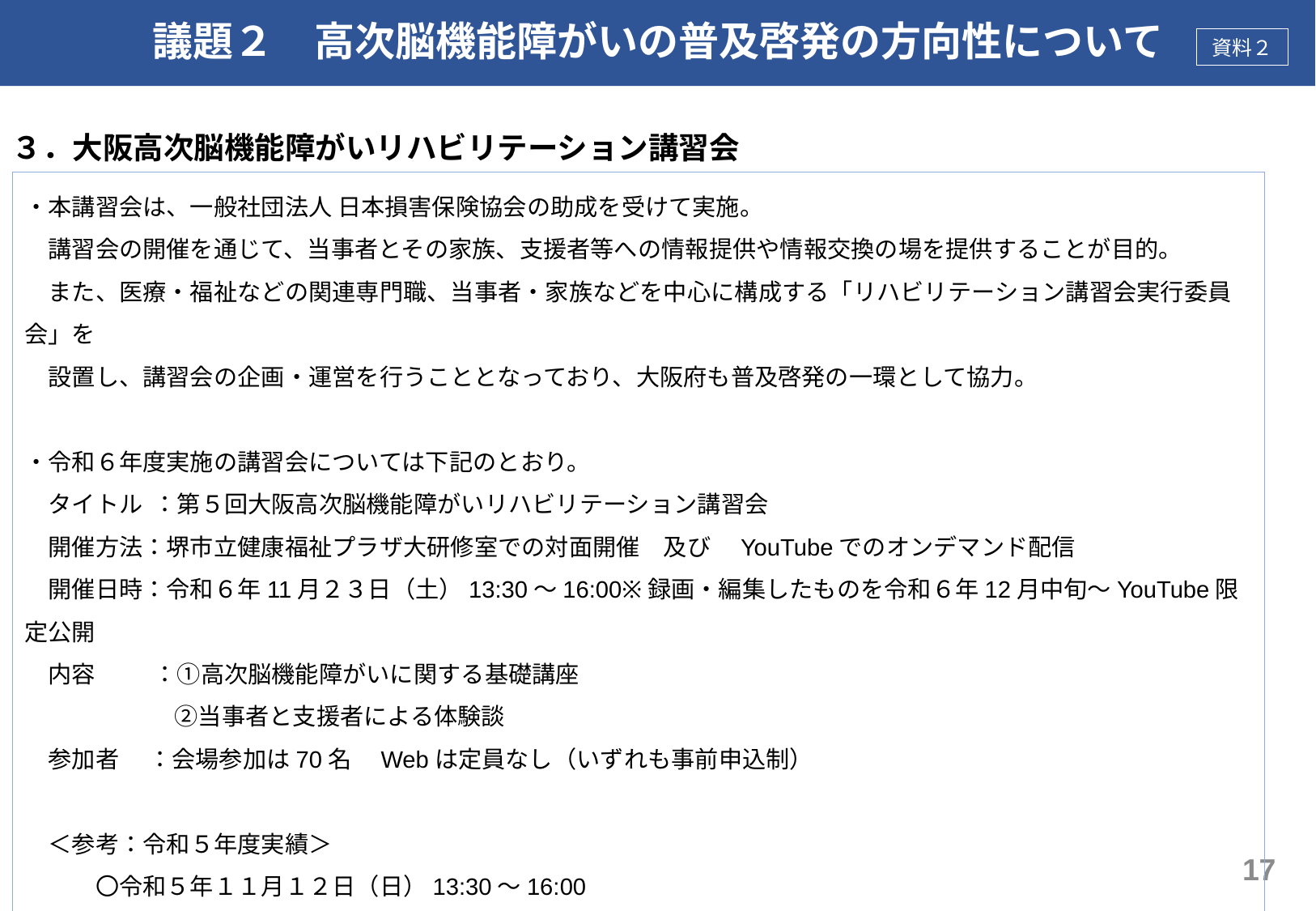

# 議題２　高次脳機能障がいの普及啓発の方向性について
資料２

３．大阪高次脳機能障がいリハビリテーション講習会

・本講習会は、一般社団法人 日本損害保険協会の助成を受けて実施。
　講習会の開催を通じて、当事者とその家族、支援者等への情報提供や情報交換の場を提供することが目的。
　また、医療・福祉などの関連専門職、当事者・家族などを中心に構成する「リハビリテーション講習会実行委員会」を
　設置し、講習会の企画・運営を行うこととなっており、大阪府も普及啓発の一環として協力。

・令和６年度実施の講習会については下記のとおり。
　タイトル  ：第５回大阪高次脳機能障がいリハビリテーション講習会
　開催方法：堺市立健康福祉プラザ大研修室での対面開催　及び　YouTubeでのオンデマンド配信
　開催日時：令和６年11月２３日（土）13:30～16:00※録画・編集したものを令和６年12月中旬～YouTube限定公開
　内容　　  ：①高次脳機能障がいに関する基礎講座
　　　　　      ②当事者と支援者による体験談
　参加者　 ：会場参加は70名　Webは定員なし（いずれも事前申込制）

　＜参考：令和５年度実績＞
　　　〇令和５年１１月１２日（日）13:30～16:00
　　　※録画・編集したものを令和５年11月末～12月20日YouTube限定公開
　　　〇会場参加：51名、Web受講170名
17